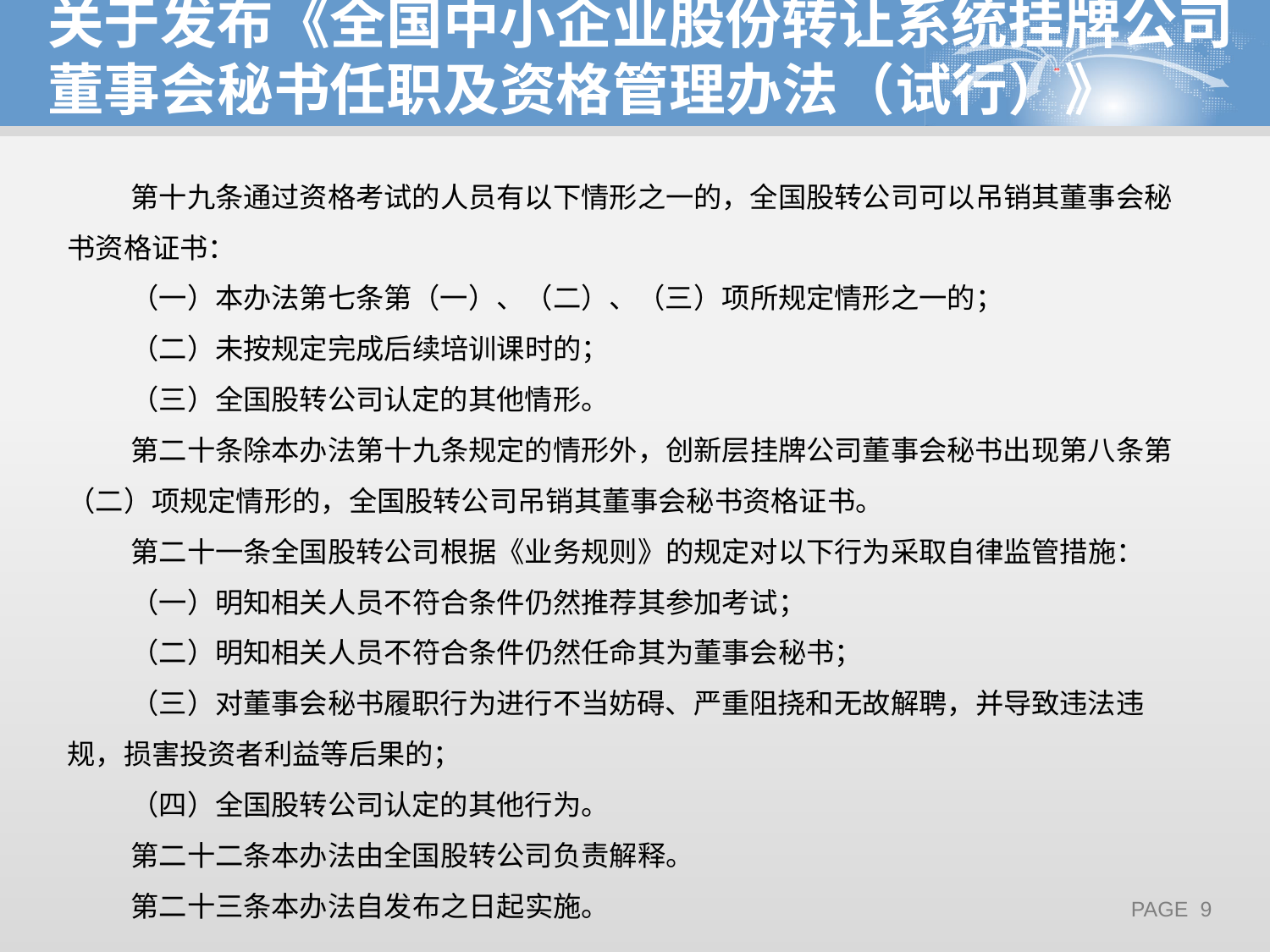

关于发布《全国中小企业股份转让系统挂牌公司董事会秘书任职及资格管理办法（试行）》
第十九条通过资格考试的人员有以下情形之一的，全国股转公司可以吊销其董事会秘书资格证书：
（一）本办法第七条第（一）、（二）、（三）项所规定情形之一的；
（二）未按规定完成后续培训课时的；
（三）全国股转公司认定的其他情形。
第二十条除本办法第十九条规定的情形外，创新层挂牌公司董事会秘书出现第八条第（二）项规定情形的，全国股转公司吊销其董事会秘书资格证书。
第二十一条全国股转公司根据《业务规则》的规定对以下行为采取自律监管措施：
（一）明知相关人员不符合条件仍然推荐其参加考试；
（二）明知相关人员不符合条件仍然任命其为董事会秘书；
（三）对董事会秘书履职行为进行不当妨碍、严重阻挠和无故解聘，并导致违法违规，损害投资者利益等后果的；
（四）全国股转公司认定的其他行为。
第二十二条本办法由全国股转公司负责解释。
第二十三条本办法自发布之日起实施。